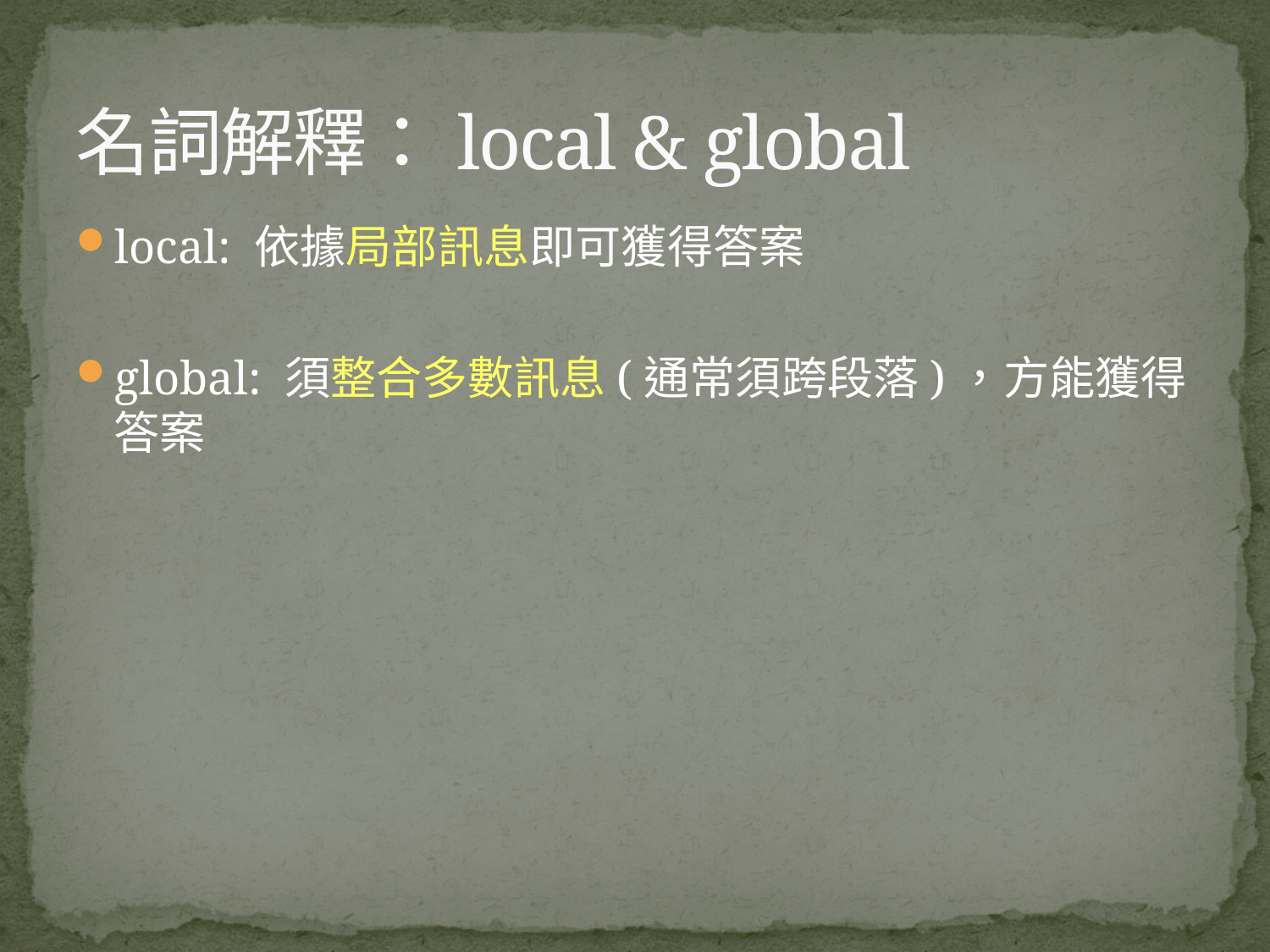

# 名詞解釋：local & global
local: 依據局部訊息即可獲得答案

global: 須整合多數訊息(通常須跨段落)，方能獲得答案